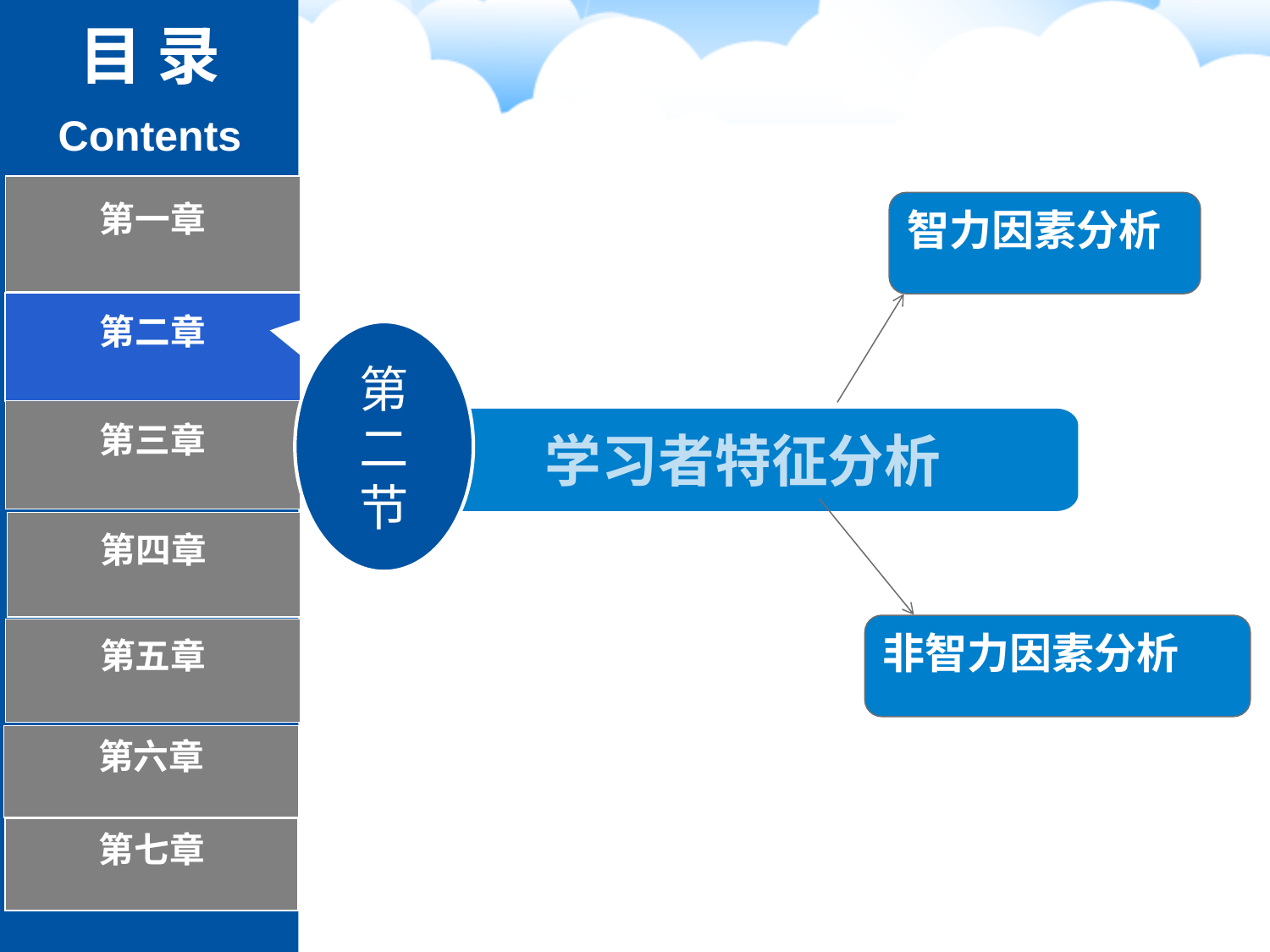

目 录
Contents
第一章

智力因素分析
第二章

第
二
节

第三章

　学习者特征分析
第四章

非智力因素分析
第五章

第六章

第七章